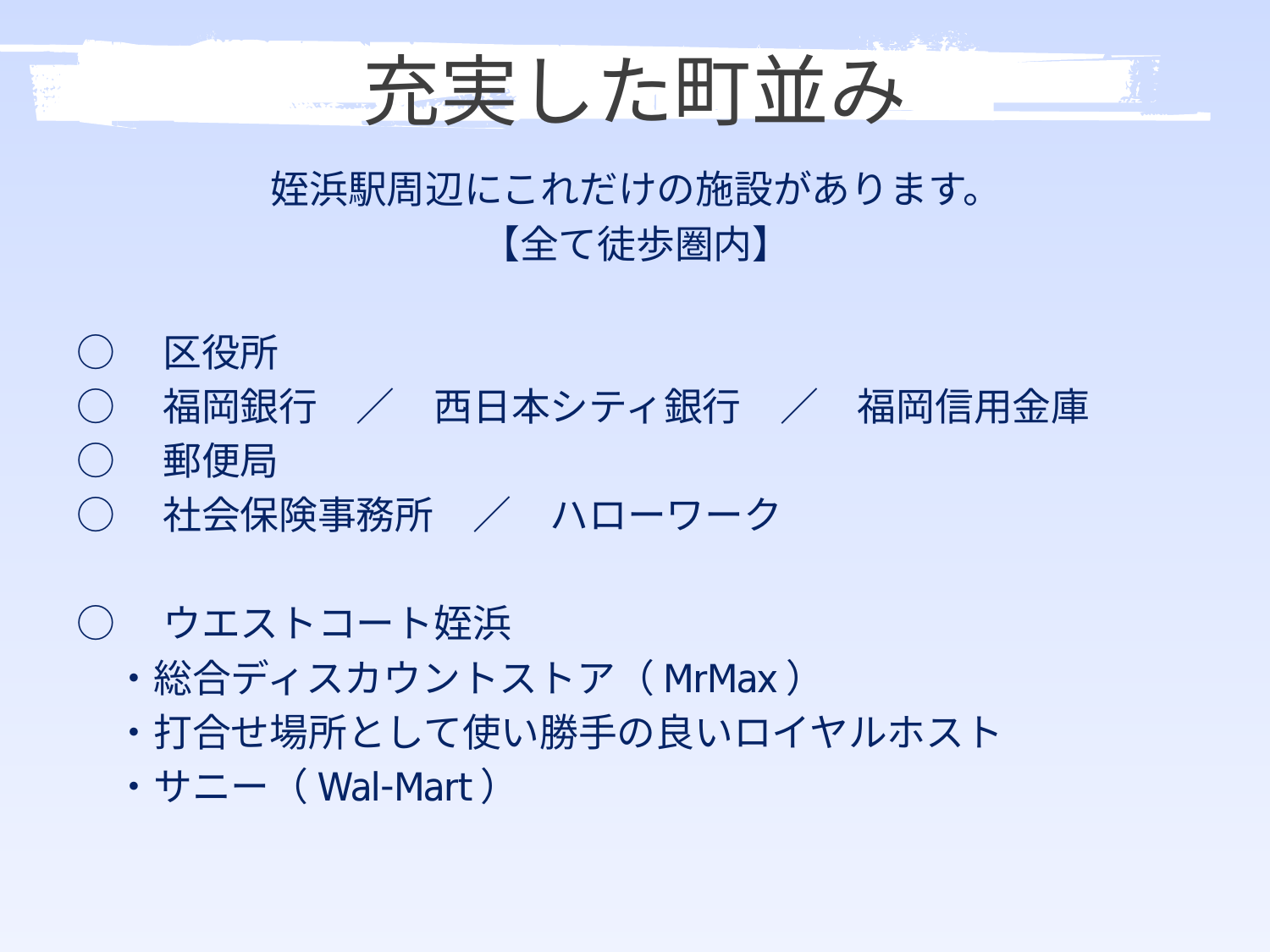

# 充実した町並み
姪浜駅周辺にこれだけの施設があります。
【全て徒歩圏内】

○　区役所
○　福岡銀行　／　西日本シティ銀行　／　福岡信用金庫
○　郵便局
○　社会保険事務所　／　ハローワーク

○　ウエストコート姪浜
　・総合ディスカウントストア（MrMax）
　・打合せ場所として使い勝手の良いロイヤルホスト
　・サニー（Wal-Mart）